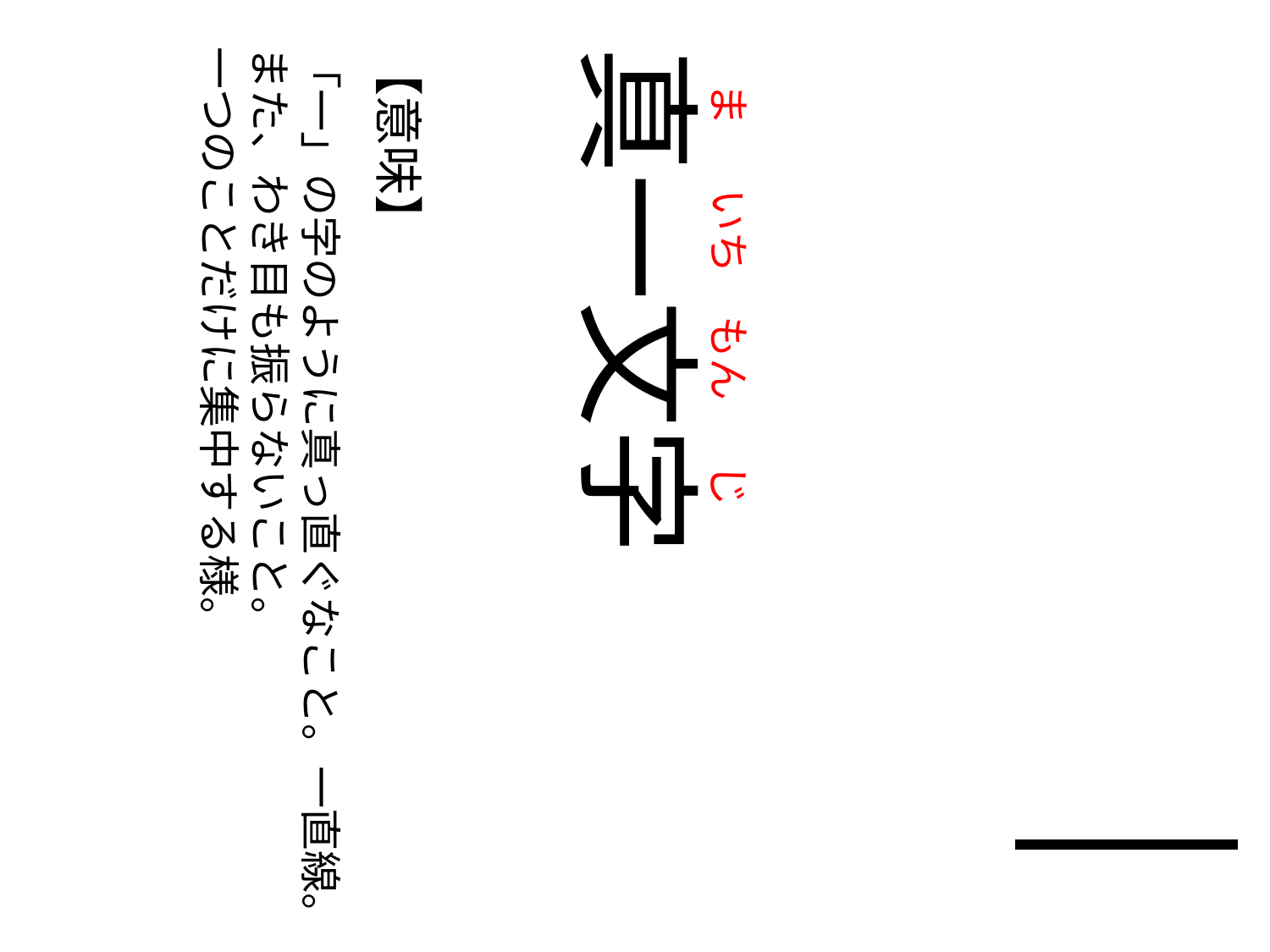

ま
の
いち
の
もん
の
じ
「一」の字のように真っ直ぐなこと。一直線。
また、わき目も振らないこと。
一つのことだけに集中する様。
【意味】
真一文字